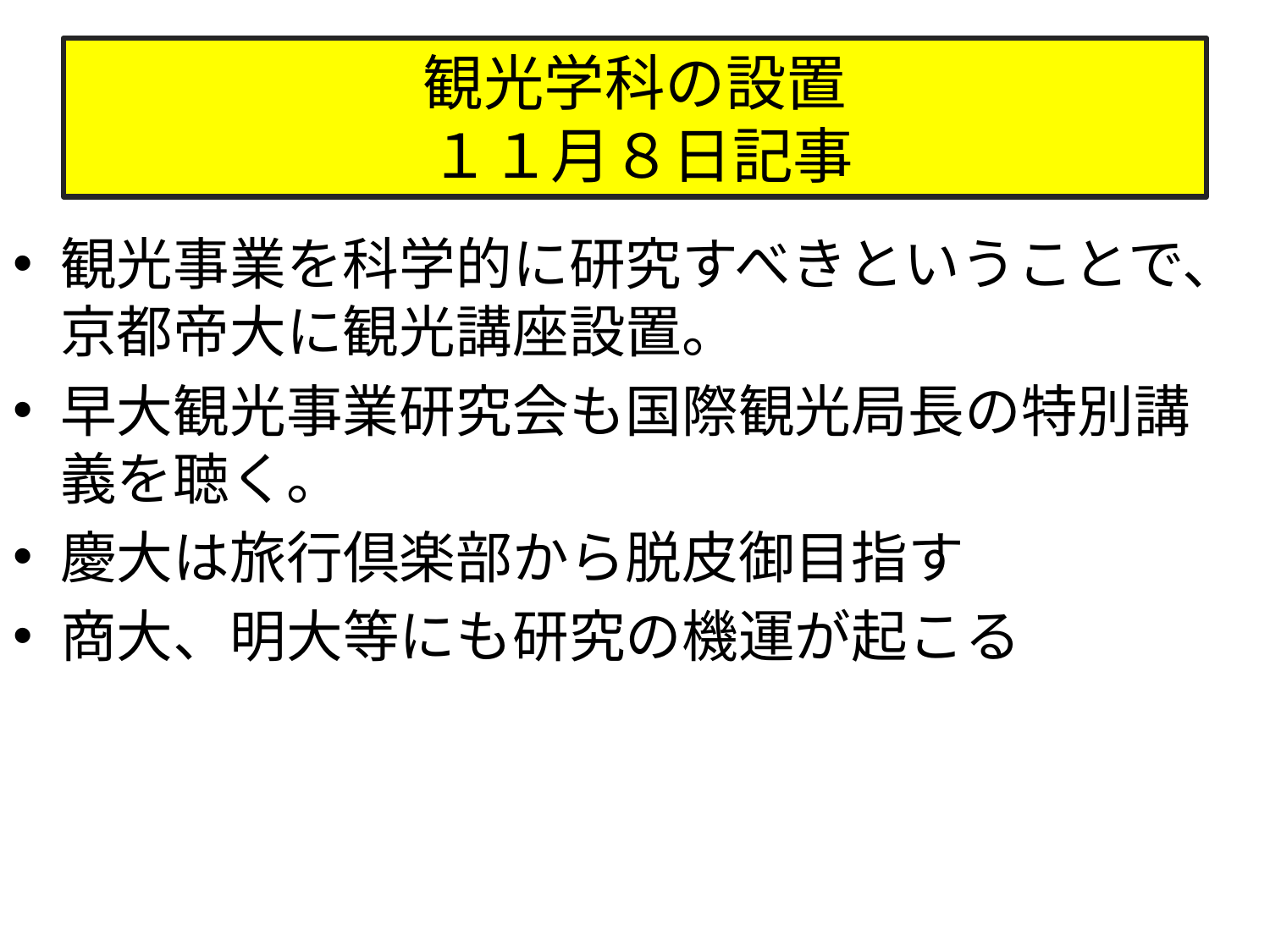

# 観光学科の設置 １１月８日記事
観光事業を科学的に研究すべきということで、京都帝大に観光講座設置。
早大観光事業研究会も国際観光局長の特別講義を聴く。
慶大は旅行倶楽部から脱皮御目指す
商大、明大等にも研究の機運が起こる